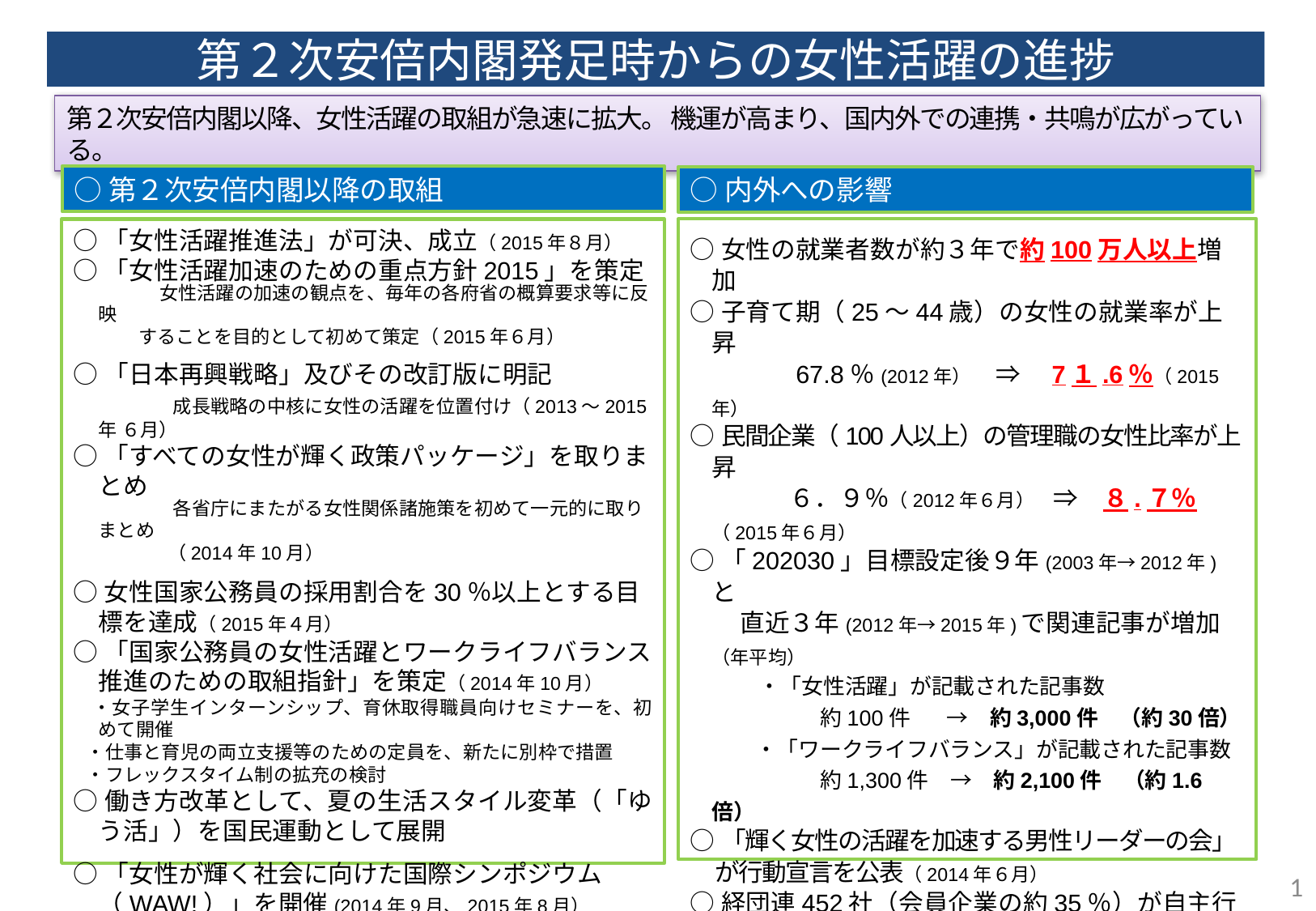

第２次安倍内閣発足時からの女性活躍の進捗
第２次安倍内閣以降、女性活躍の取組が急速に拡大。 機運が高まり、国内外での連携・共鳴が広がっている。
○第２次安倍内閣以降の取組
○内外への影響
○「女性活躍推進法」が可決、成立（2015年８月）
○「女性活躍加速のための重点方針2015」を策定
　　　  女性活躍の加速の観点を、毎年の各府省の概算要求等に反映
　　　  することを目的として初めて策定（2015年６月）

○「日本再興戦略」及びその改訂版に明記
　　　　成長戦略の中核に女性の活躍を位置付け（2013～2015年 ６月）
○「すべての女性が輝く政策パッケージ」を取りまとめ
　　　　各省庁にまたがる女性関係諸施策を初めて一元的に取りまとめ
　　　　　（2014年10月）

○女性国家公務員の採用割合を30％以上とする目標を達成（2015年４月）
○「国家公務員の女性活躍とワークライフバランス推進のための取組指針」を策定（2014年10月）
　・女子学生インターンシップ、育休取得職員向けセミナーを、初めて開催
  ・仕事と育児の両立支援等のための定員を、新たに別枠で措置
  ・フレックスタイム制の拡充の検討
○働き方改革として、夏の生活スタイル変革（「ゆう活」）を国民運動として展開

○「女性が輝く社会に向けた国際シンポジウム（WAW!）」を開催(2014年9月、2015年8月）
○UN Women日本事務所の開設
　　　　　アジアで初めてのネットワーク拠点の誘致に成功(2015年８月に開所式）

○女性の就業者数が約３年で約100万人以上増加
○子育て期（25～44歳）の女性の就業率が上昇
　　　　67.8％(2012年）　⇒　7１.6％（2015年）
○民間企業（100人以上）の管理職の女性比率が上昇
　　　　６．９％（2012年６月）　⇒　８.７％ （2015年６月）
○「202030」目標設定後９年(2003年→2012年)と
　　直近３年(2012年→2015年)で関連記事が増加（年平均）
　　　・「女性活躍」が記載された記事数
　　　　　　約100件　   →　約3,000件　（約30倍）
　　　・「ワークライフバランス」が記載された記事数
　　　　　　約1,300件　→　約2,100件　（約1.6倍）
○「輝く女性の活躍を加速する男性リーダーの会」が行動宣言を公表（2014年６月）
○経団連452社（会員企業の約35％）が自主行動計画を公表（2016年４月時点）
○UN Women が、ジェンダー平等を推進する世界の政治的トップリーダー10人に安倍総理を、世界のトップ大学10校に名古屋大学を選出

1